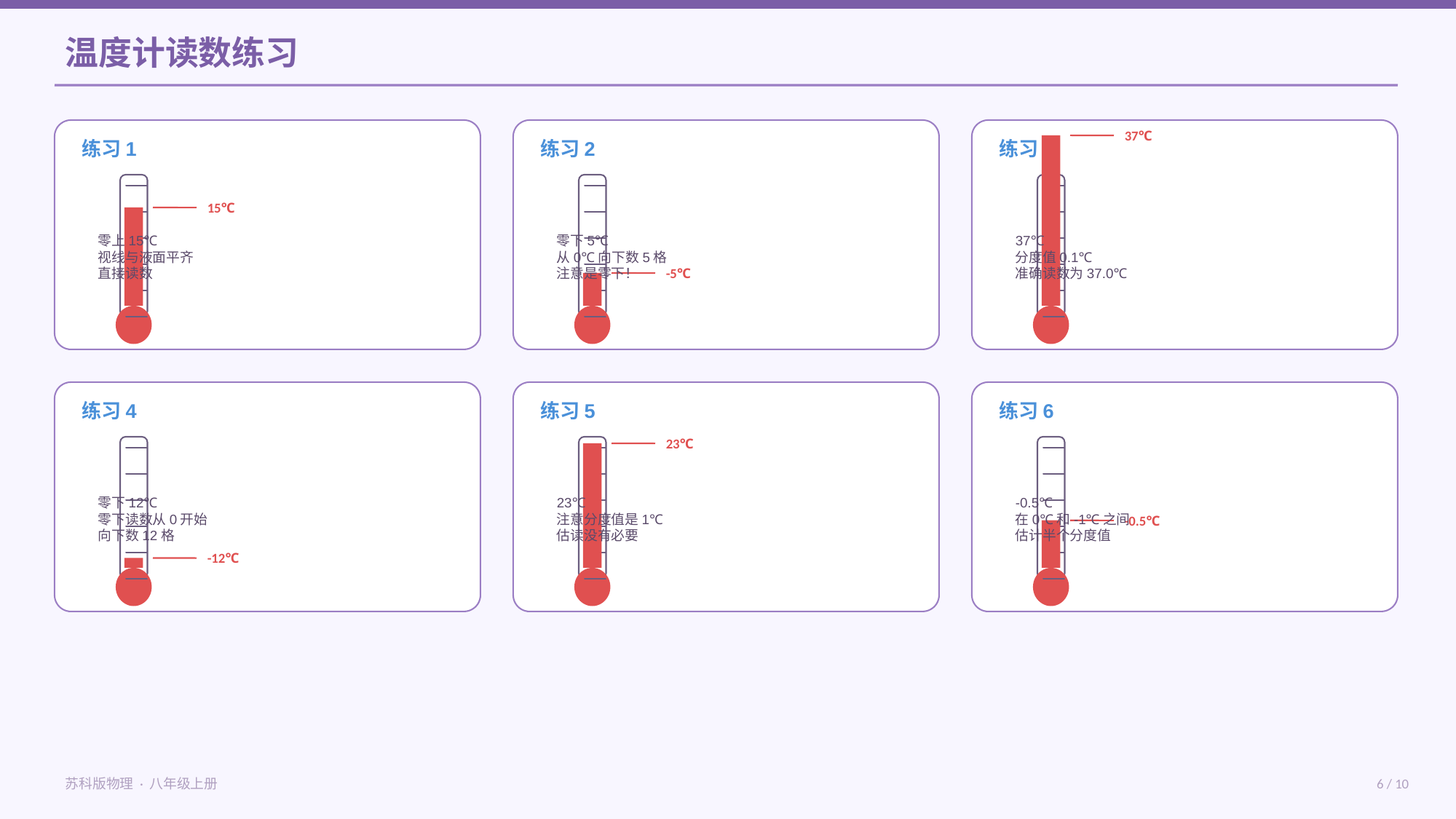

温度计读数练习

37℃
练习1
练习2
练习3

零上15℃
视线与液面平齐
直接读数

零下5℃
从0℃向下数5格
注意是零下！

37℃
分度值0.1℃
准确读数为37.0℃

15℃

-5℃

练习4
练习5
练习6
23℃
零下12℃
零下读数从0开始
向下数12格

23℃
注意分度值是1℃
估读没有必要

-0.5℃
在0℃和-1℃之间
估计半个分度值

-0.5℃

-12℃

苏科版物理 · 八年级上册
6 / 10